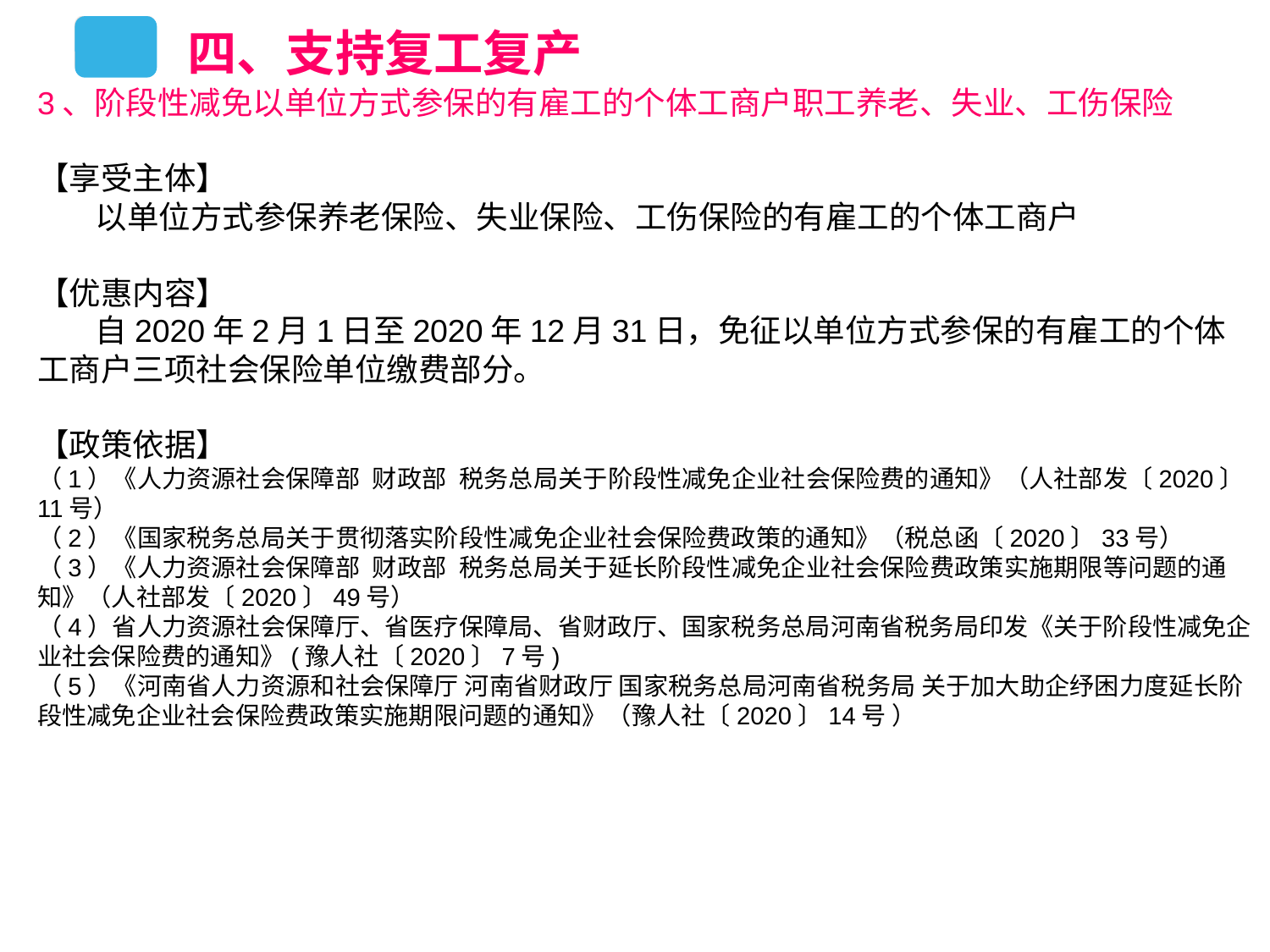

四、支持复工复产

3、阶段性减免以单位方式参保的有雇工的个体工商户职工养老、失业、工伤保险

【享受主体】
       以单位方式参保养老保险、失业保险、工伤保险的有雇工的个体工商户

【优惠内容】
       自2020年2月1日至2020年12月31日，免征以单位方式参保的有雇工的个体工商户三项社会保险单位缴费部分。

【政策依据】
（1）《人力资源社会保障部 财政部 税务总局关于阶段性减免企业社会保险费的通知》（人社部发〔2020〕11号）
（2）《国家税务总局关于贯彻落实阶段性减免企业社会保险费政策的通知》（税总函〔2020〕33号）
（3）《人力资源社会保障部 财政部 税务总局关于延长阶段性减免企业社会保险费政策实施期限等问题的通知》（人社部发〔2020〕49号）
（4）省人力资源社会保障厅、省医疗保障局、省财政厅、国家税务总局河南省税务局印发《关于阶段性减免企业社会保险费的通知》(豫人社〔2020〕7号)
（5）《河南省人力资源和社会保障厅 河南省财政厅 国家税务总局河南省税务局 关于加大助企纾困力度延长阶段性减免企业社会保险费政策实施期限问题的通知》（豫人社〔2020〕14号 ）